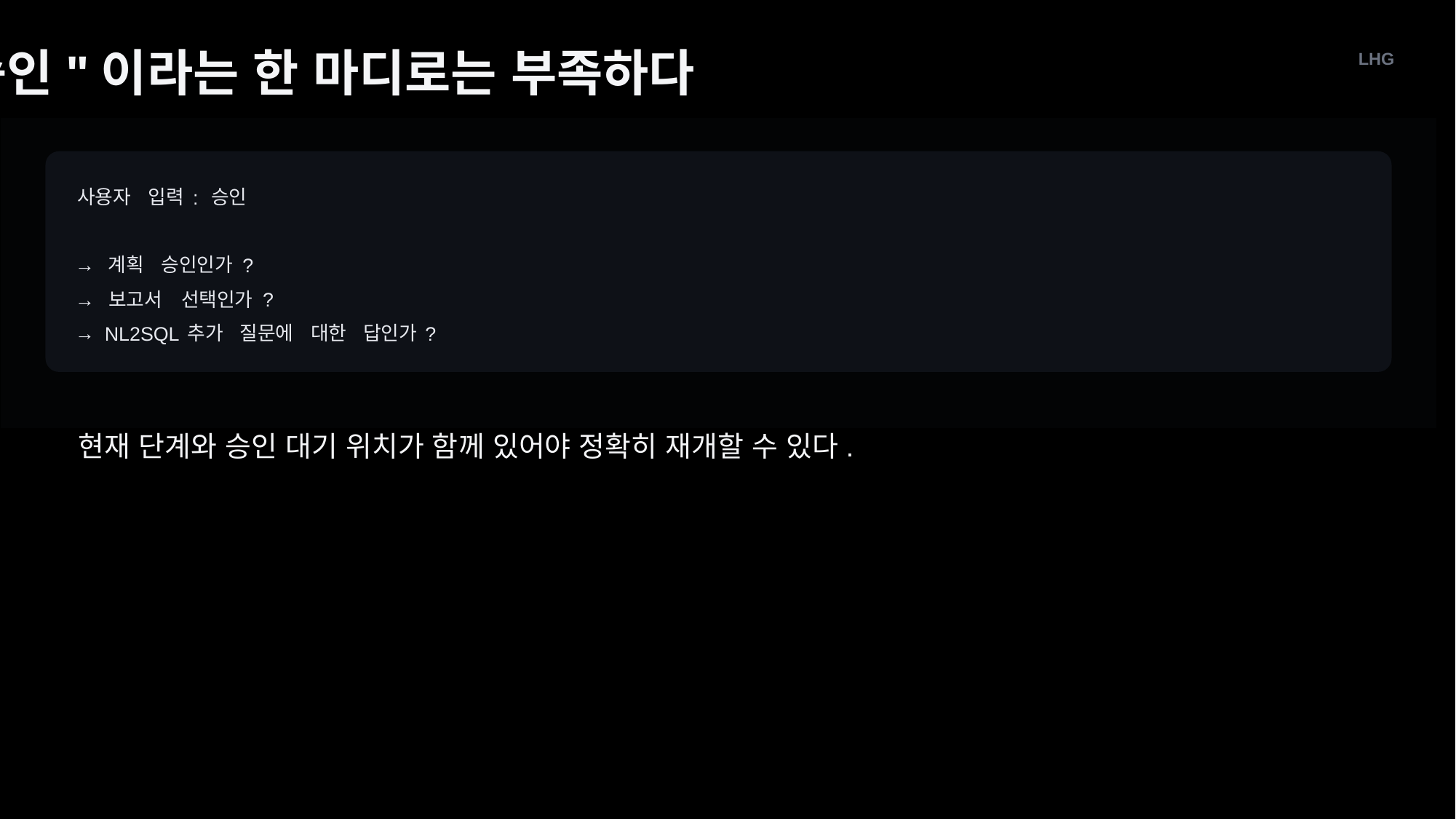

"승인"이라는 한 마디로는 부족하다
LHG

사용자
입력
승인

:
→
계획
승인인가

?
→
보고서
선택인가

?
→
추가
질문에
대한
답인가
 NL2SQL

?
현재 단계와 승인 대기 위치가 함께 있어야 정확히 재개할 수 있다.